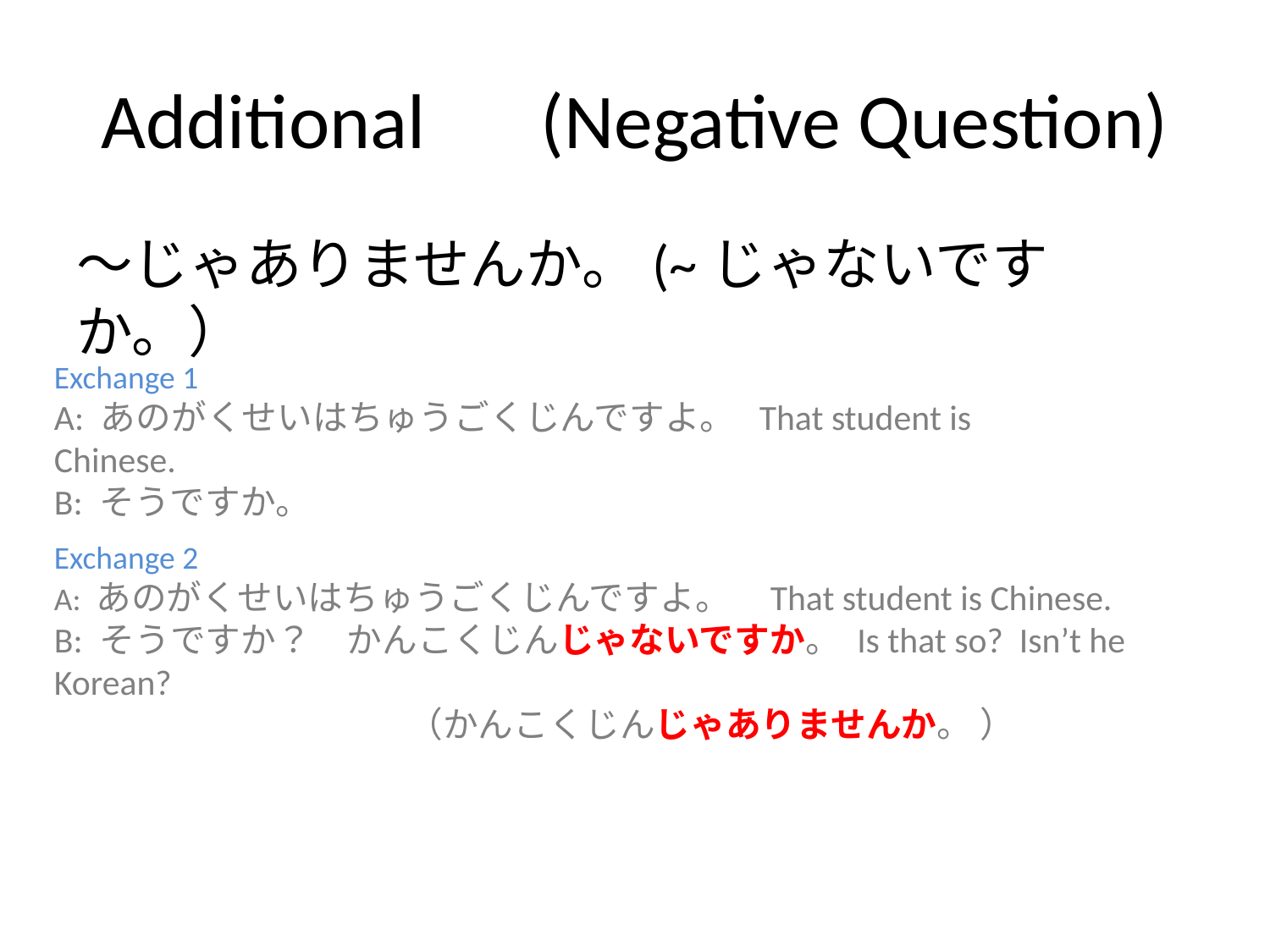

# Additional　(Negative Question)
〜じゃありませんか。(~じゃないですか。）
Exchange 1
A: あのがくせいはちゅうごくじんですよ。  That student is Chinese.
B: そうですか。
Exchange 2
A: あのがくせいはちゅうごくじんですよ。    That student is Chinese.
B: そうですか？　かんこくじんじゃないですか。 Is that so?  Isn’t he Korean?
　　　　　　　　　　（かんこくじんじゃありませんか。 ）